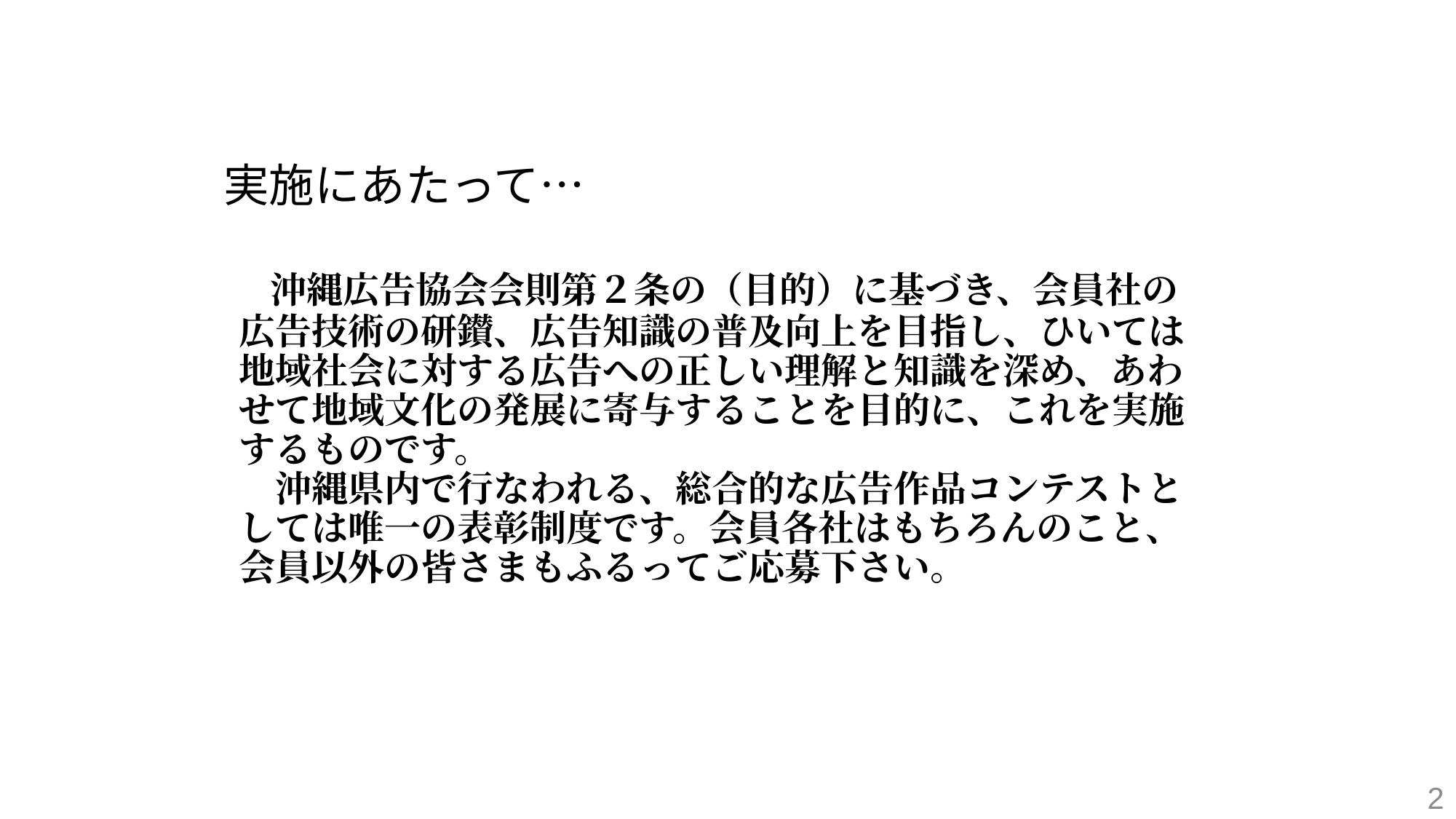

# 実施にあたって… 　 　　　沖縄広告協会会則第２条の（目的）に基づき、会員社の 　　　広告技術の研鑚、広告知識の普及向上を目指し、ひいては 　　　地域社会に対する広告への正しい理解と知識を深め、あわ 　　　せて地域文化の発展に寄与することを目的に、これを実施 　　　するものです。 　　　　沖縄県内で行なわれる、総合的な広告作品コンテストと 　　　しては唯一の表彰制度です。会員各社はもちろんのこと、 　　　会員以外の皆さまもふるってご応募下さい。
2